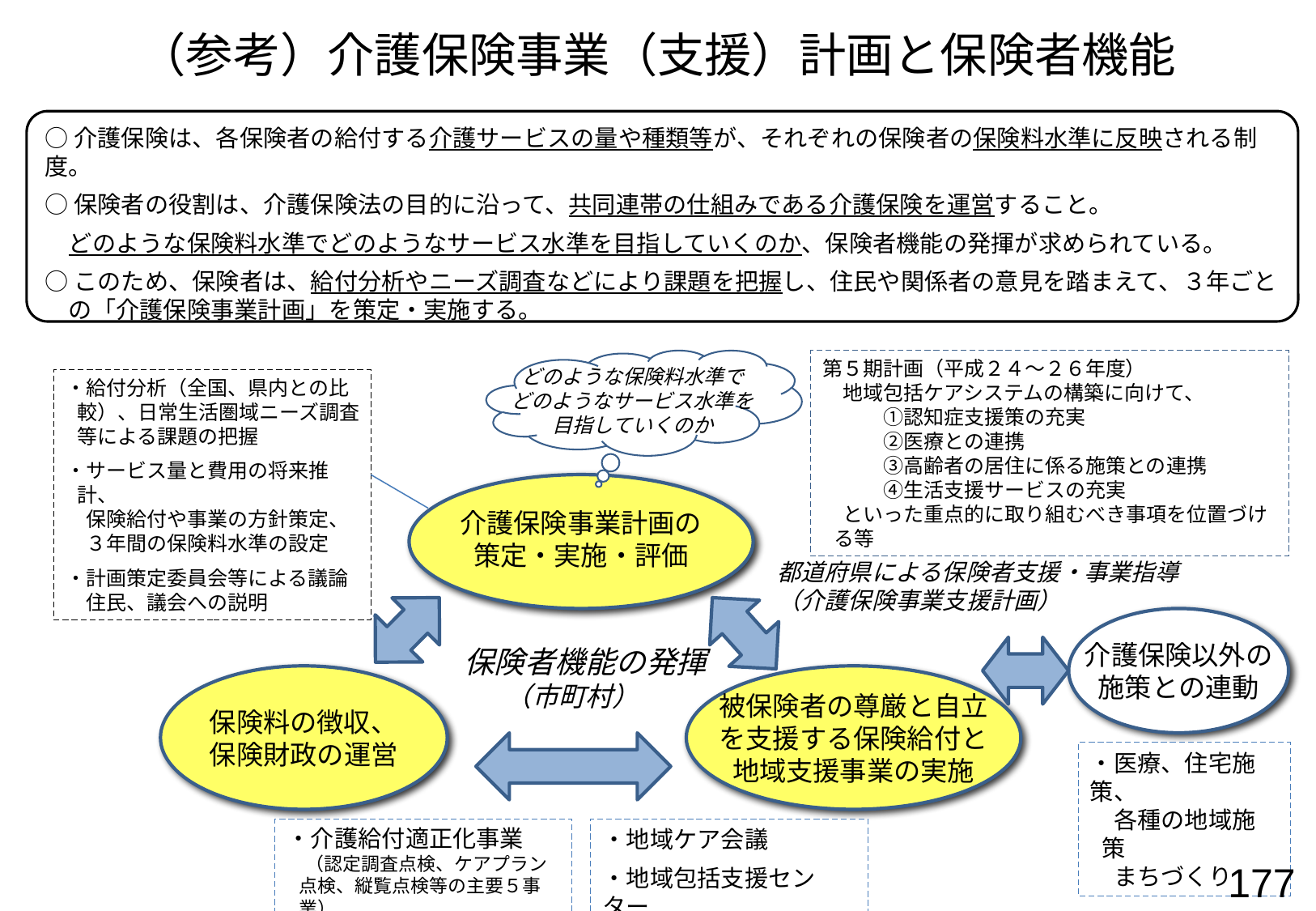

# （参考）介護保険事業（支援）計画と保険者機能
○介護保険は、各保険者の給付する介護サービスの量や種類等が、それぞれの保険者の保険料水準に反映される制度。
○保険者の役割は、介護保険法の目的に沿って、共同連帯の仕組みである介護保険を運営すること。
どのような保険料水準でどのようなサービス水準を目指していくのか、保険者機能の発揮が求められている。
○このため、保険者は、給付分析やニーズ調査などにより課題を把握し、住民や関係者の意見を踏まえて、３年ごとの「介護保険事業計画」を策定・実施する。
どのような保険料水準で
どのようなサービス水準を
目指していくのか
第５期計画（平成２４～２６年度）
　地域包括ケアシステムの構築に向けて、
　　　①認知症支援策の充実
　　　②医療との連携
　　　③高齢者の居住に係る施策との連携
　　　④生活支援サービスの充実
　といった重点的に取り組むべき事項を位置づける等
・給付分析（全国、県内との比較）、日常生活圏域ニーズ調査等による課題の把握
・サービス量と費用の将来推計、
　保険給付や事業の方針策定、
　３年間の保険料水準の設定
・計画策定委員会等による議論
　住民、議会への説明
介護保険事業計画の
策定・実施・評価
都道府県による保険者支援・事業指導
（介護保険事業支援計画）

介護保険以外の
施策との連動

　保険者機能の発揮
（市町村）
保険料の徴収、
保険財政の運営
被保険者の尊厳と自立
を支援する保険給付と
地域支援事業の実施

・医療、住宅施策、
　各種の地域施策
　まちづくり
・地域ケア会議
・地域包括支援センター
・介護給付適正化事業
　（認定調査点検、ケアプラン点検、縦覧点検等の主要５事業）
177